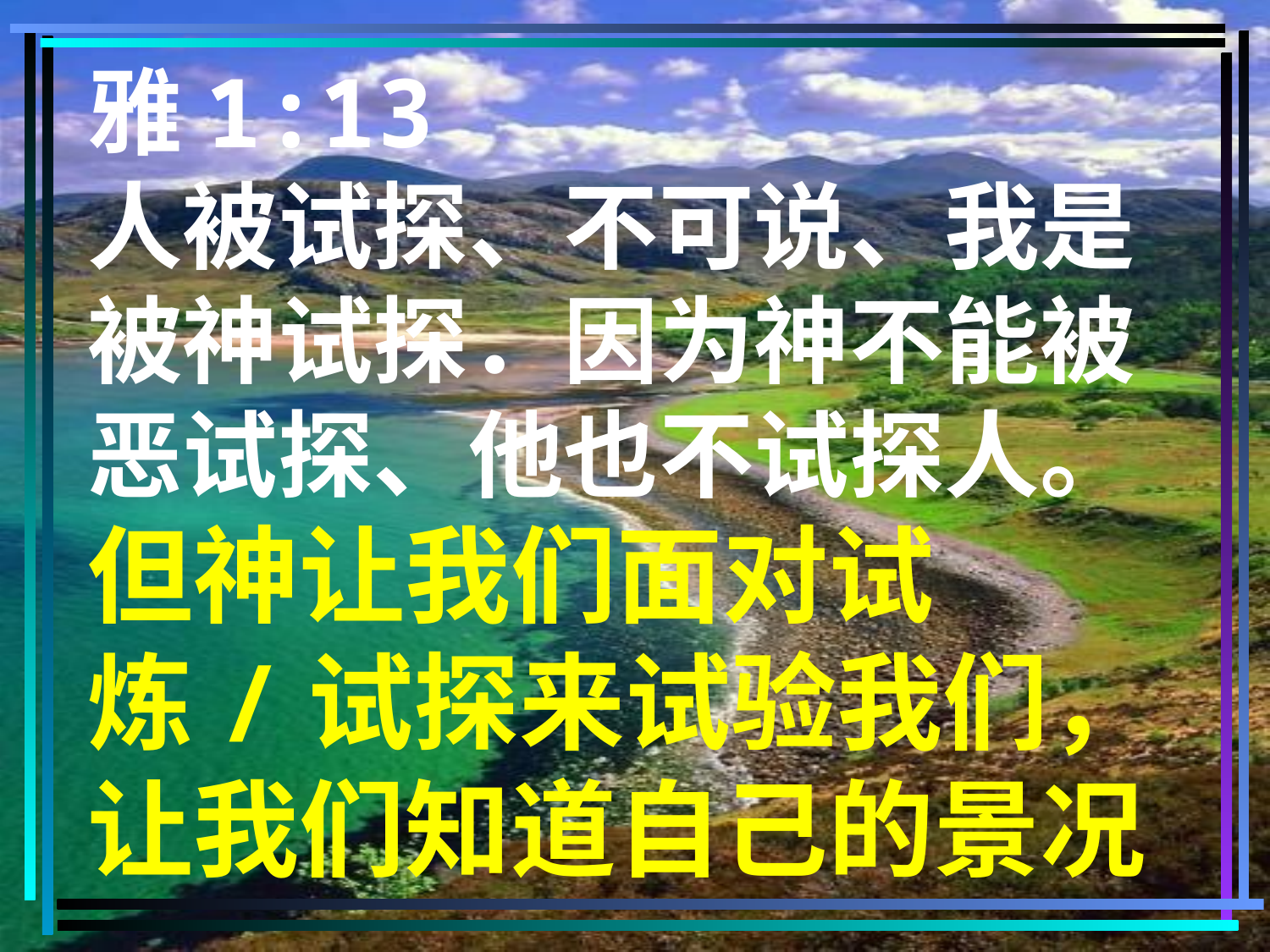

雅1:13
人被试探、不可说、我是被神试探．因为神不能被恶试探、他也不试探人。但神让我们面对试炼/试探来试验我们，让我们知道自己的景况
#